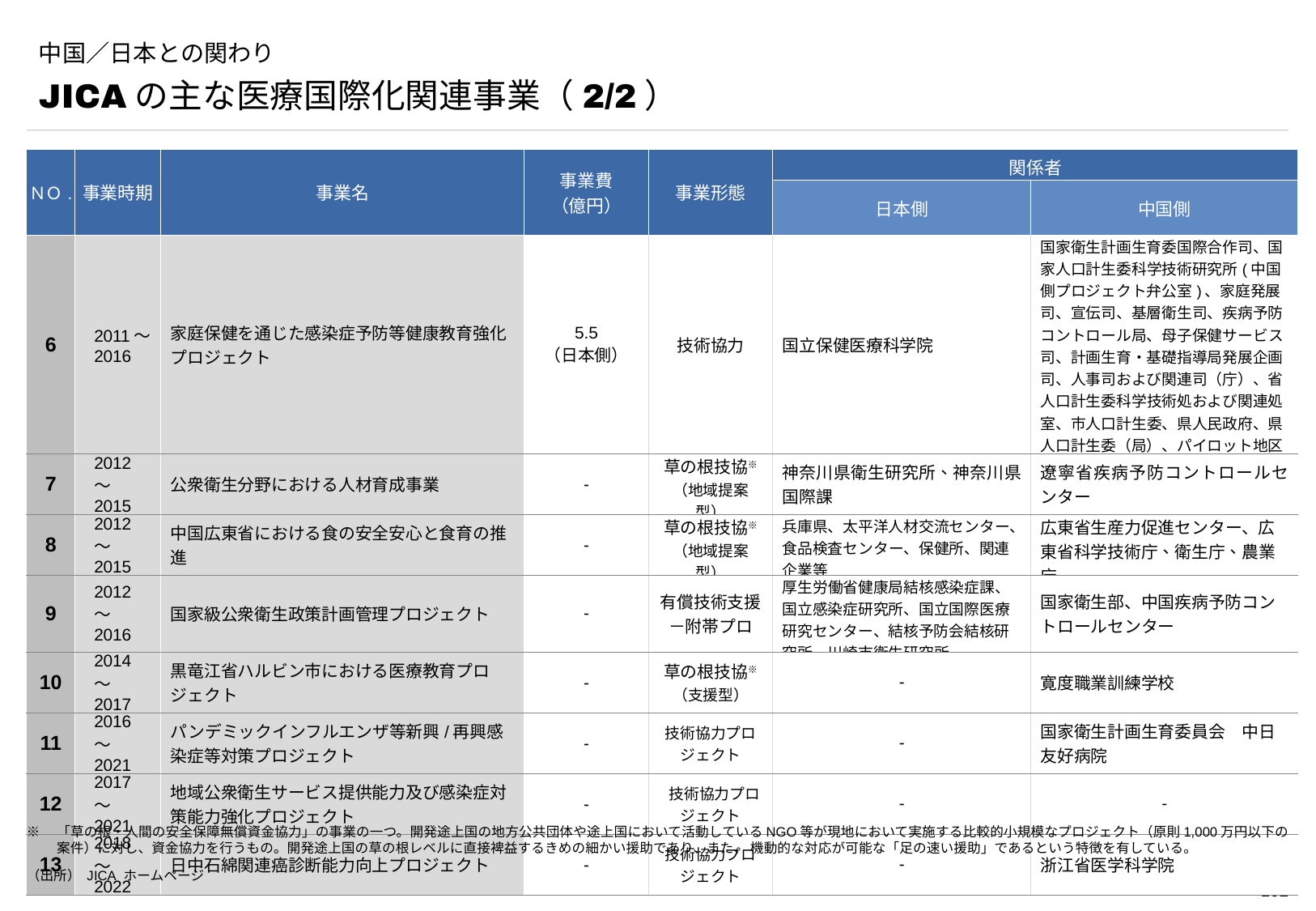

# 中国／日本との関わり
JICAの主な医療国際化関連事業（2/2）
| ＮＯ. | 事業時期 | 事業名 | 事業費 （億円） | 事業形態 | 関係者 |  |
| --- | --- | --- | --- | --- | --- | --- |
|  |  |  |  |  | 日本側 | 中国側 |
| 6 | 2011～2016 | 家庭保健を通じた感染症予防等健康教育強化プロジェクト | 5.5 （日本側） | 技術協力 | 国立保健医療科学院 | 国家衛生計画生育委国際合作司、国家人口計生委科学技術研究所(中国側プロジェクト弁公室)、家庭発展司、宣伝司、基層衛生司、疾病予防コントロール局、母子保健サービス司、計画生育・基礎指導局発展企画司、人事司および関連司（庁）、省人口計生委科学技術処および関連処室、市人口計生委、県人民政府、県人口計生委（局）、パイロット地区の政府、衛生、教育、財政等関係機関 |
| 7 | 2012～2015 | 公衆衛生分野における人材育成事業 | - | 草の根技協※（地域提案型） | 神奈川県衛生研究所、神奈川県国際課 | 遼寧省疾病予防コントロールセンター |
| 8 | 2012～2015 | 中国広東省における食の安全安心と食育の推進 | - | 草の根技協※（地域提案型） | 兵庫県、太平洋人材交流センター、食品検査センター、保健所、関連企業等 | 広東省生産力促進センター、広東省科学技術庁、衛生庁、農業庁 |
| 9 | 2012～ 2016 | 国家級公衆衛生政策計画管理プロジェクト | - | 有償技術支援－附帯プロ | 厚生労働省健康局結核感染症課、国立感染症研究所、国立国際医療研究センター、結核予防会結核研究所、川崎市衛生研究所 | 国家衛生部、中国疾病予防コントロールセンター |
| 10 | 2014～2017 | 黒竜江省ハルビン市における医療教育プロジェクト | - | 草の根技協※（支援型） | - | 寛度職業訓練学校 |
| 11 | 2016～2021 | パンデミックインフルエンザ等新興/再興感染症等対策プロジェクト | - | 技術協力プロジェクト | - | 国家衛生計画生育委員会　中日友好病院 |
| 12 | 2017～2021 | 地域公衆衛生サービス提供能力及び感染症対策能力強化プロジェクト | - | 技術協力プロジェクト | - | - |
| 13 | 2018～2022 | 日中石綿関連癌診断能力向上プロジェクト | - | 技術協力プロジェクト | - | 浙江省医学科学院 |
※	「草の根・人間の安全保障無償資金協力」の事業の一つ。開発途上国の地方公共団体や途上国において活動しているNGO等が現地において実施する比較的小規模なプロジェクト（原則1,000万円以下の案件）に対し、資金協力を行うもの。開発途上国の草の根レベルに直接裨益するきめの細かい援助であり、また、 機動的な対応が可能な「足の速い援助」であるという特徴を有している。
（出所） JICA ホームページ